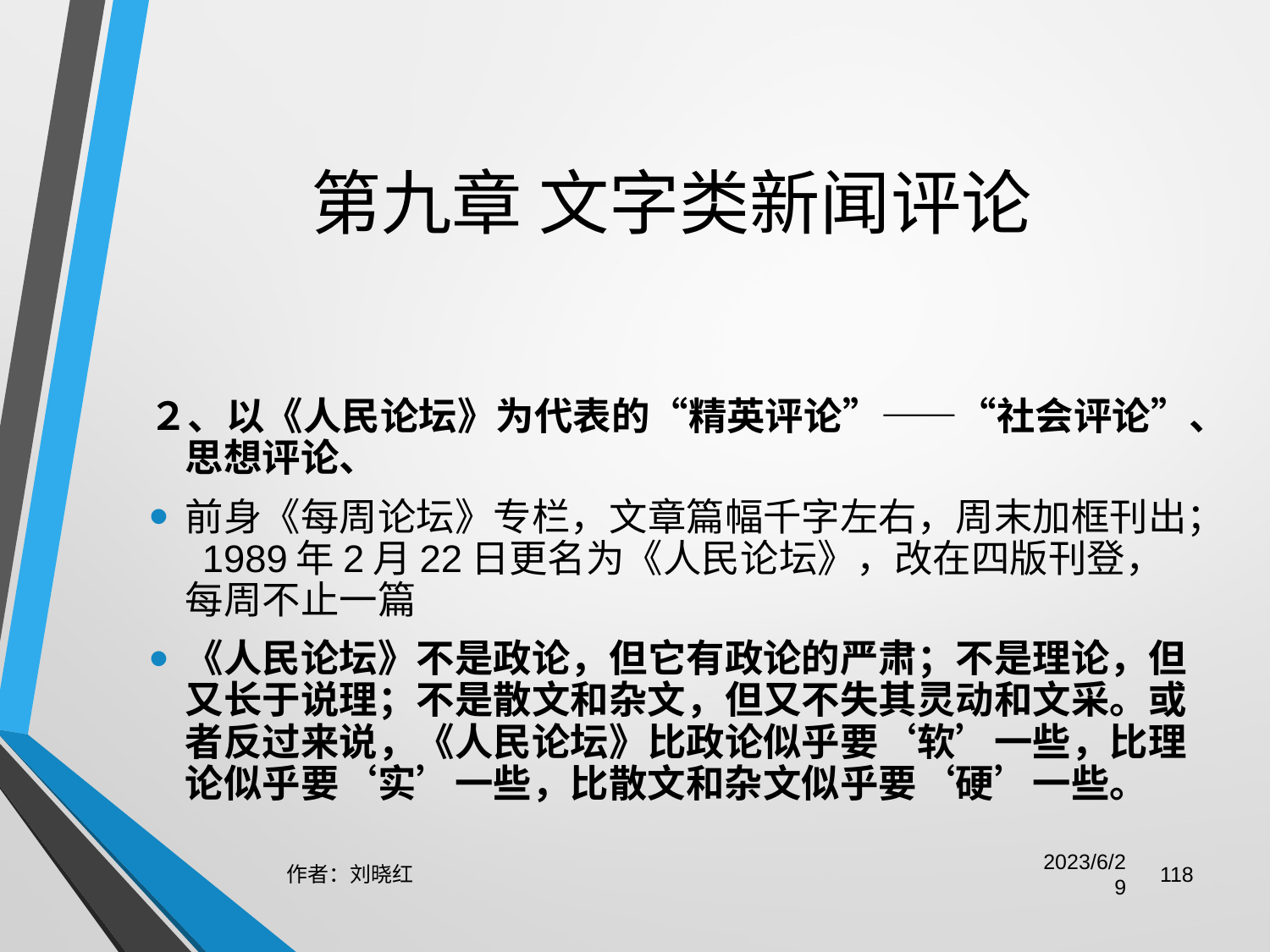

# 第九章 文字类新闻评论
２、以《人民论坛》为代表的“精英评论”——“社会评论”、思想评论、
前身《每周论坛》专栏，文章篇幅千字左右，周末加框刊出； 1989年2月22日更名为《人民论坛》，改在四版刊登，每周不止一篇
《人民论坛》不是政论，但它有政论的严肃；不是理论，但又长于说理；不是散文和杂文，但又不失其灵动和文采。或者反过来说，《人民论坛》比政论似乎要‘软’一些，比理论似乎要‘实’一些，比散文和杂文似乎要‘硬’一些。
作者：刘晓红
2023/6/29
118